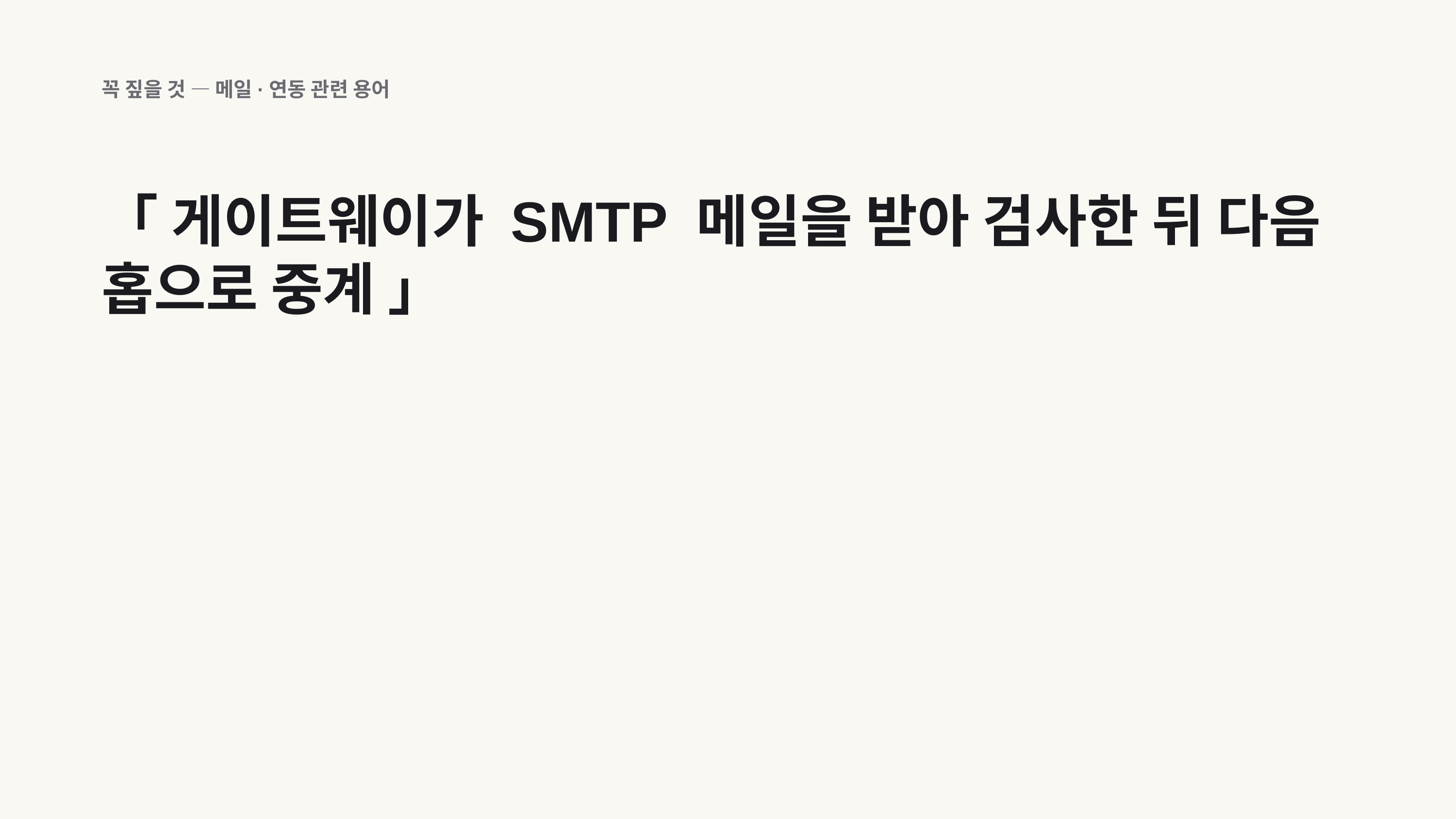

꼭 짚을 것 — 메일·연동 관련 용어
「 게이트웨이가 SMTP 메일을 받아 검사한 뒤 다음 홉으로 중계 」